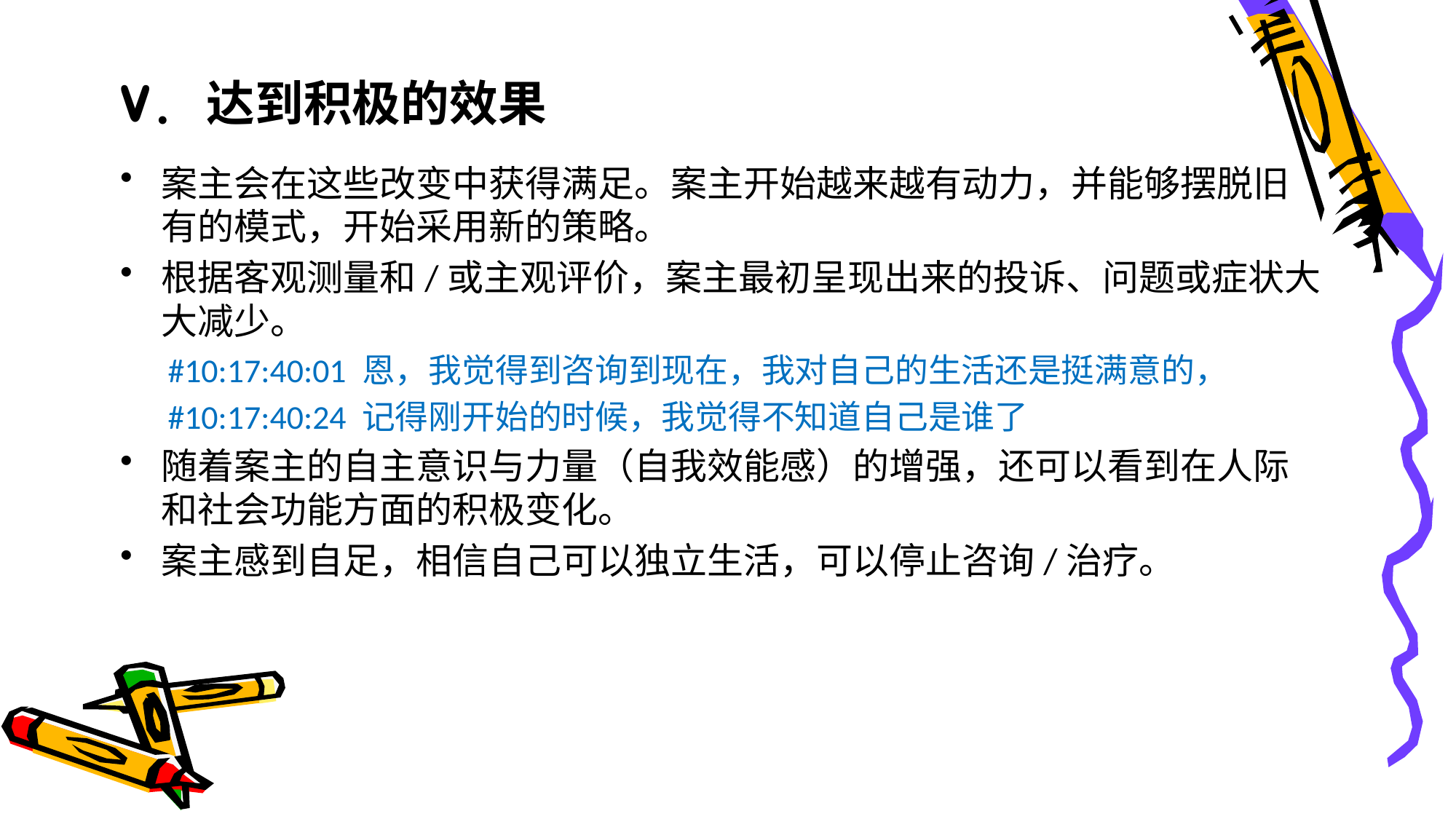

# V. 达到积极的效果
案主会在这些改变中获得满足。案主开始越来越有动力，并能够摆脱旧有的模式，开始采用新的策略。
根据客观测量和/或主观评价，案主最初呈现出来的投诉、问题或症状大大减少。
#10:17:40:01 恩，我觉得到咨询到现在，我对自己的生活还是挺满意的，
#10:17:40:24 记得刚开始的时候，我觉得不知道自己是谁了
随着案主的自主意识与力量（自我效能感）的增强，还可以看到在人际和社会功能方面的积极变化。
案主感到自足，相信自己可以独立生活，可以停止咨询/治疗。